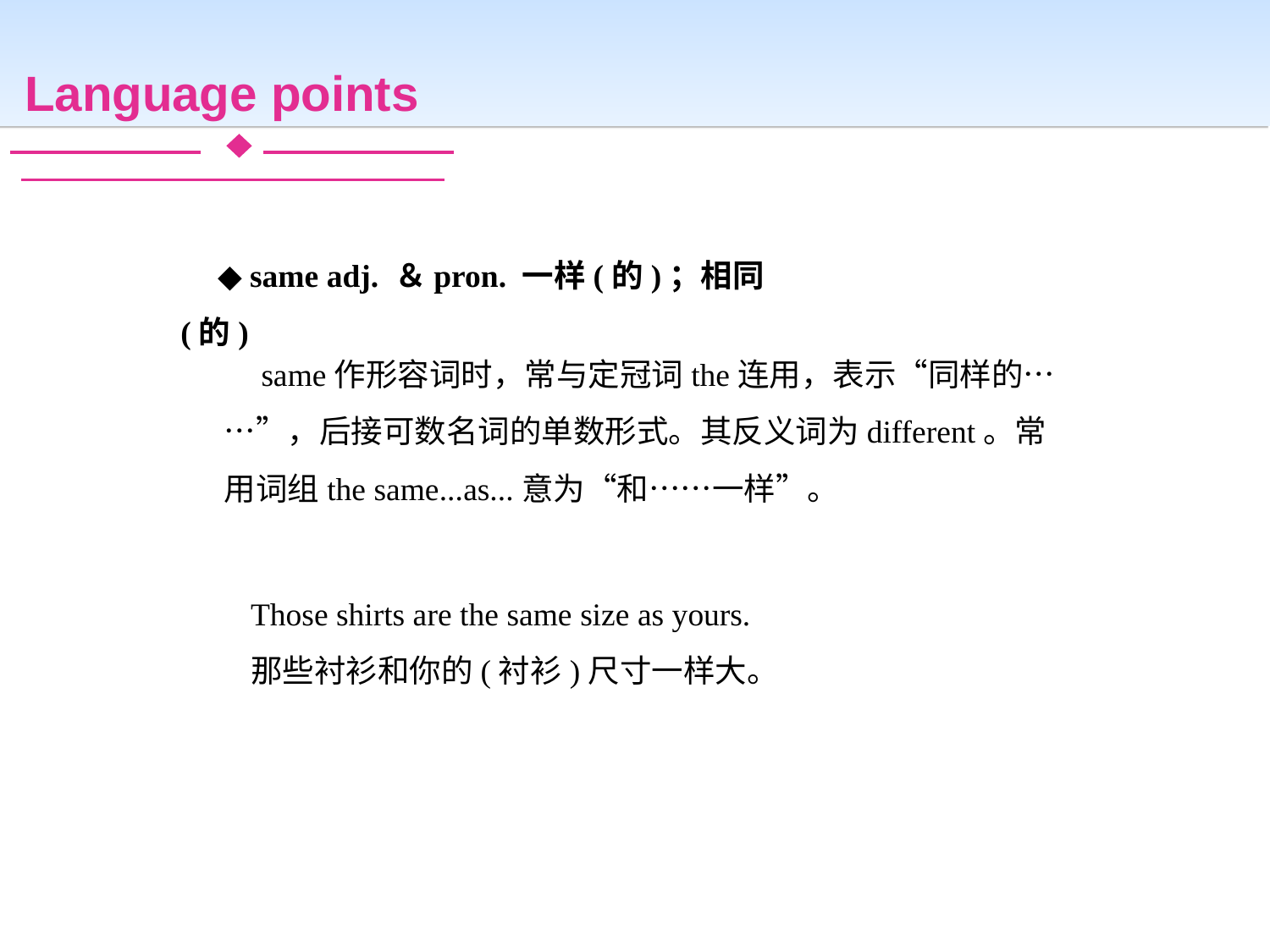

Language points

◆ same adj. ＆pron. 一样(的)；相同(的)
same作形容词时，常与定冠词the连用，表示“同样的……”，后接可数名词的单数形式。其反义词为different。常用词组the same...as...意为“和……一样”。
Those shirts are the same size as yours.
那些衬衫和你的(衬衫)尺寸一样大。